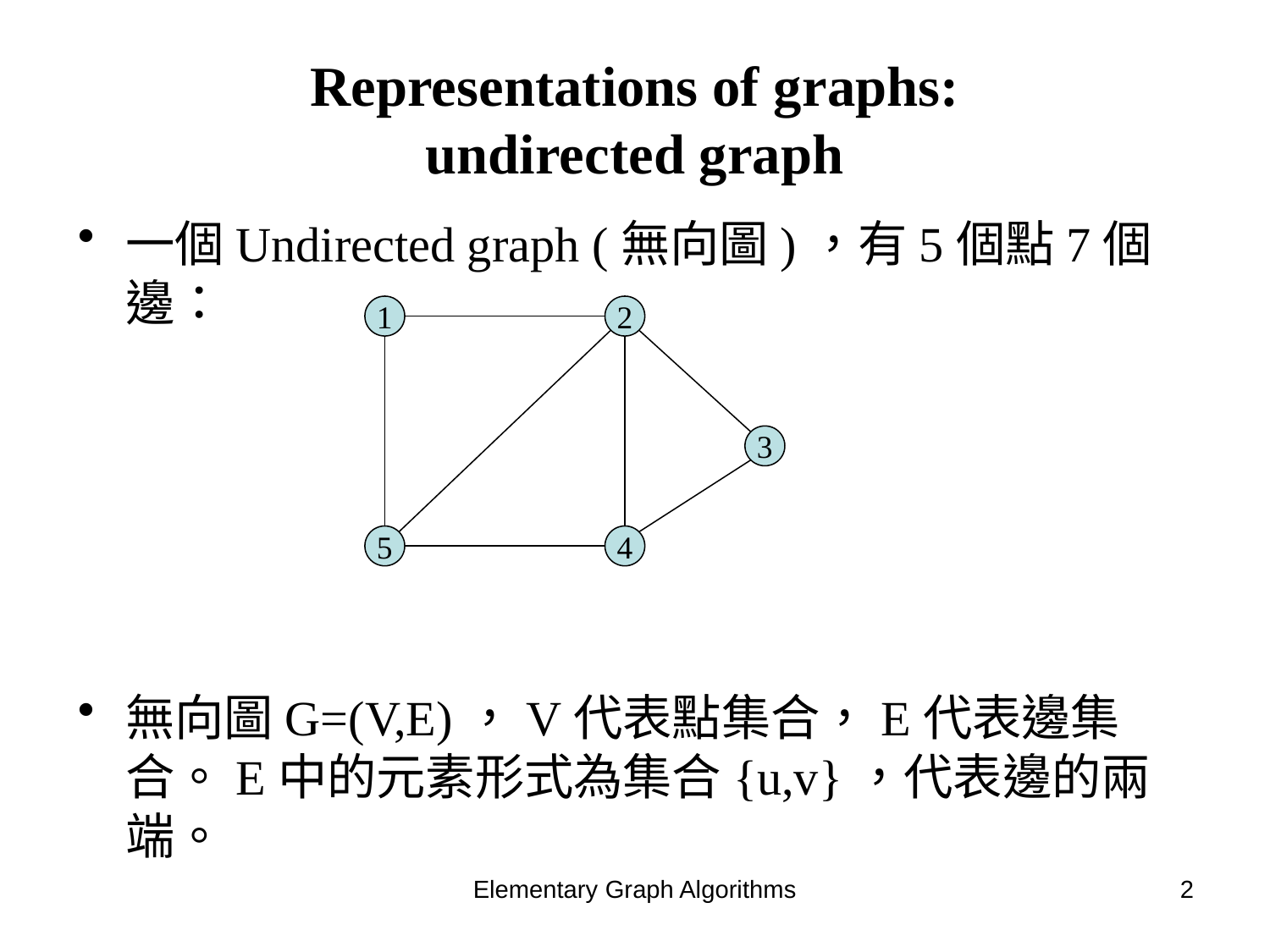

# Representations of graphs: undirected graph
一個Undirected graph (無向圖)，有5個點7個邊：

無向圖G=(V,E)，V代表點集合，E代表邊集合。E中的元素形式為集合{u,v}，代表邊的兩端。
1
2
3
5
4
Elementary Graph Algorithms
2